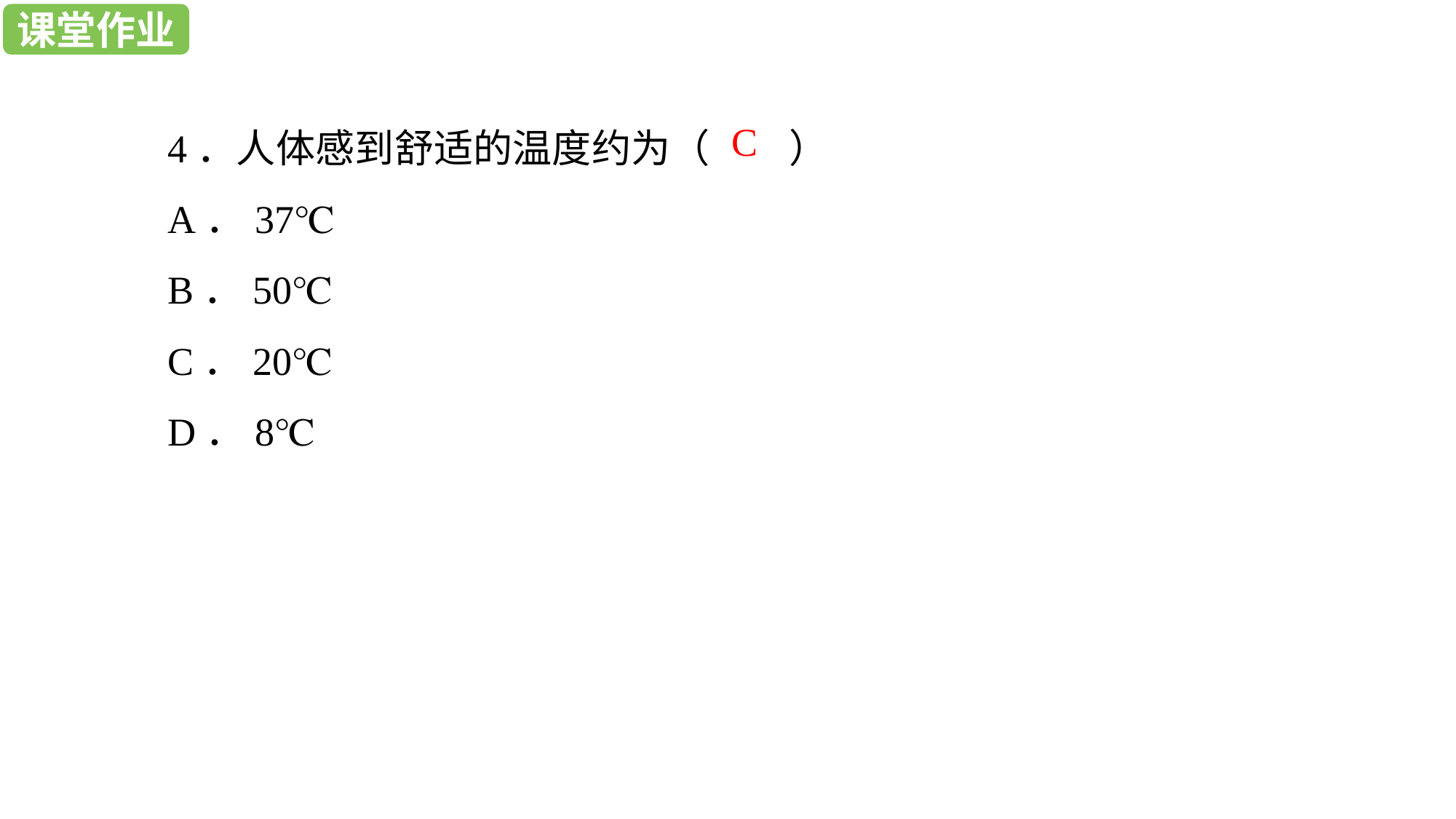

课堂作业
4．人体感到舒适的温度约为（　　）
A．37℃
B．50℃
C．20℃
D．8℃
C